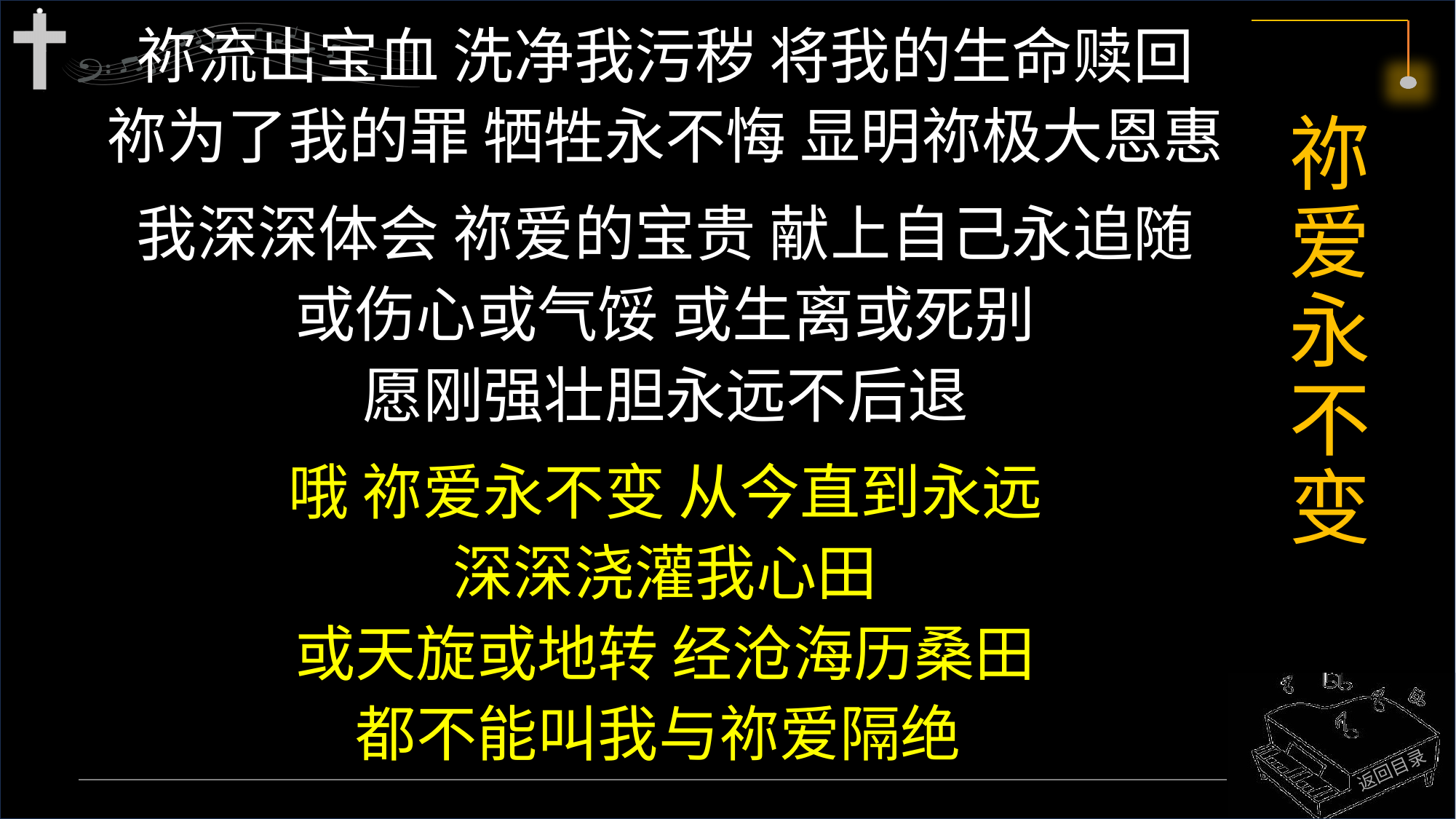

祢流出宝血 洗净我污秽 将我的生命赎回
祢为了我的罪 牺牲永不悔 显明祢极大恩惠

我深深体会 祢爱的宝贵 献上自己永追随
或伤心或气馁 或生离或死别
愿刚强壮胆永远不后退

哦 祢爱永不变 从今直到永远
深深浇灌我心田
或天旋或地转 经沧海历桑田
都不能叫我与祢爱隔绝
# 祢爱永不变